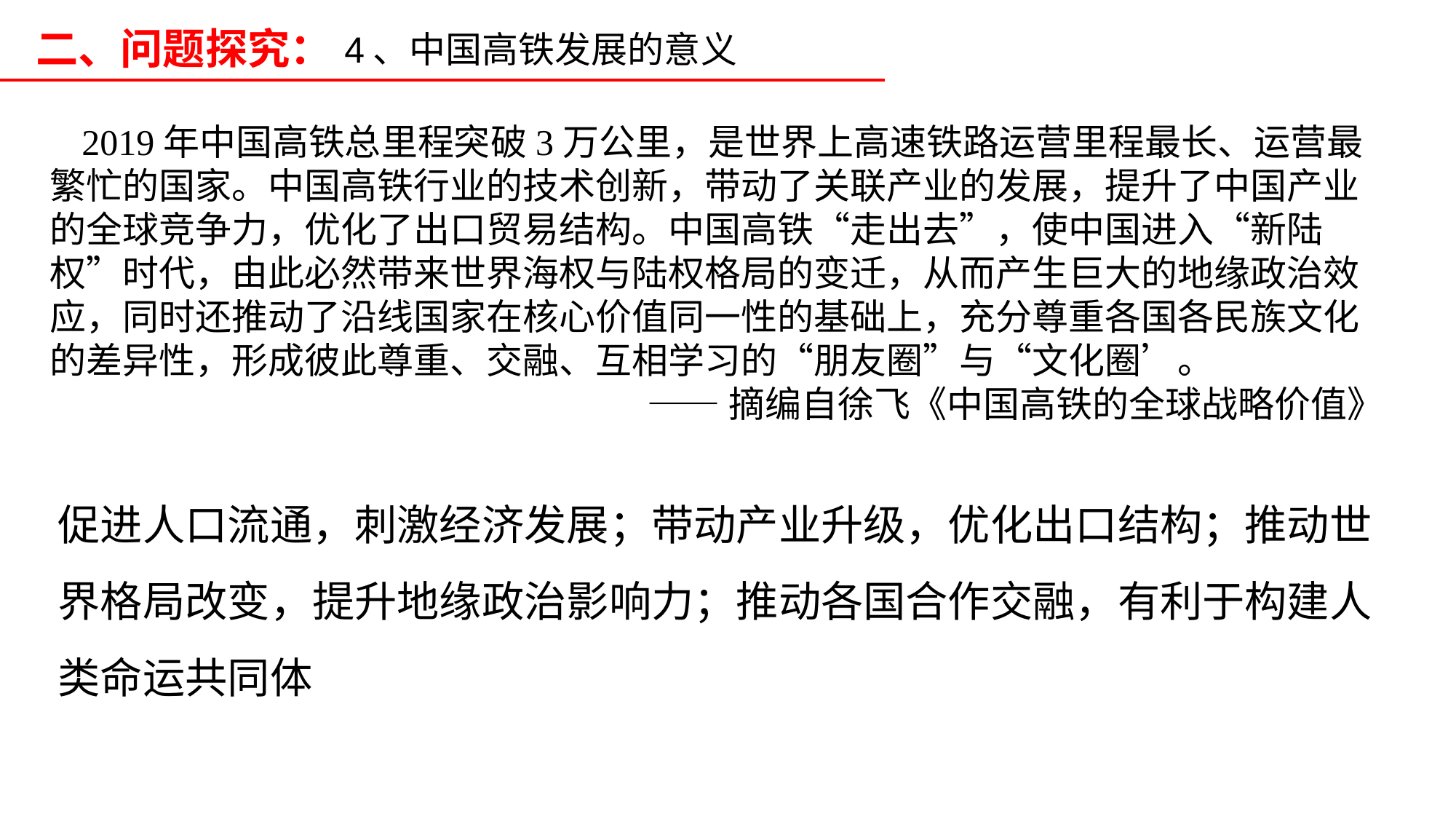

二、问题探究：
4、中国高铁发展的意义
2019年中国高铁总里程突破3万公里，是世界上高速铁路运营里程最长、运营最繁忙的国家。中国高铁行业的技术创新，带动了关联产业的发展，提升了中国产业的全球竞争力，优化了出口贸易结构。中国高铁“走出去”，使中国进入“新陆权”时代，由此必然带来世界海权与陆权格局的变迁，从而产生巨大的地缘政治效应，同时还推动了沿线国家在核心价值同一性的基础上，充分尊重各国各民族文化的差异性，形成彼此尊重、交融、互相学习的“朋友圈”与“文化圈’。
——摘编自徐飞《中国高铁的全球战略价值》
促进人口流通，刺激经济发展；带动产业升级，优化出口结构；推动世界格局改变，提升地缘政治影响力；推动各国合作交融，有利于构建人类命运共同体